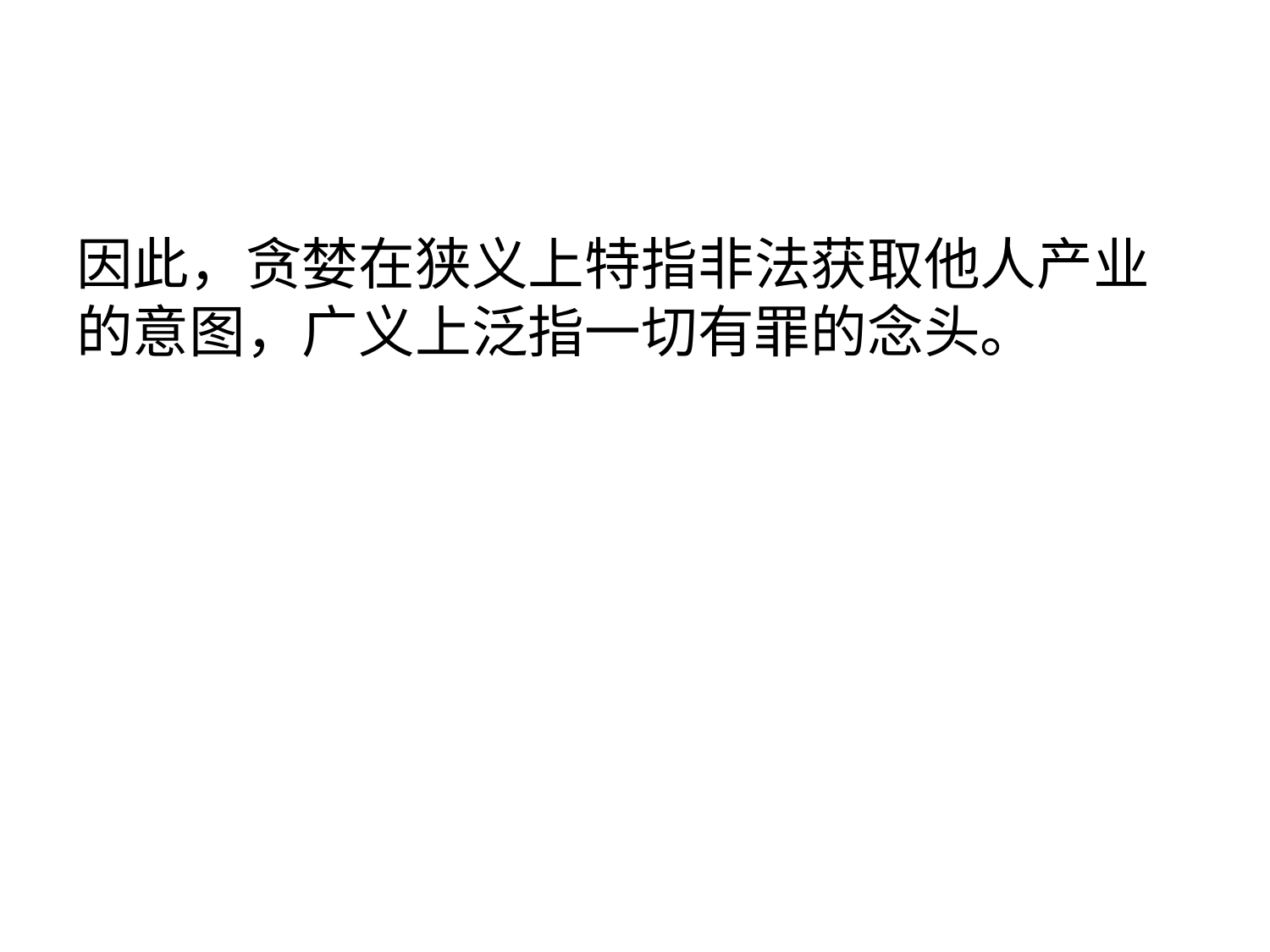

#
因此，贪婪在狭义上特指非法获取他人产业的意图，广义上泛指一切有罪的念头。